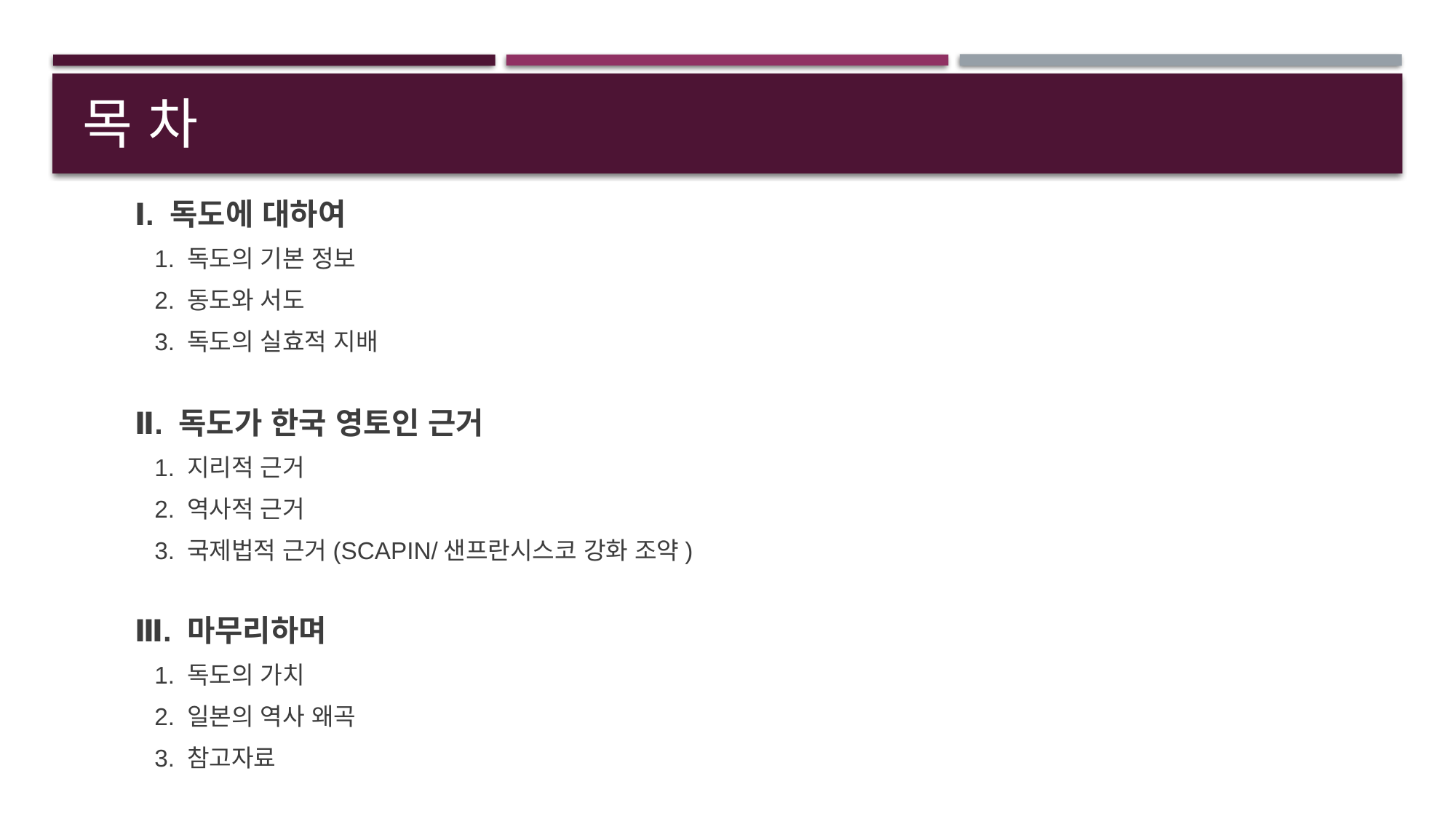

# 목 차
Ⅰ. 독도에 대하여
   1. 독도의 기본 정보
   2. 동도와 서도
   3. 독도의 실효적 지배

Ⅱ. 독도가 한국 영토인 근거
   1. 지리적 근거
   2. 역사적 근거
   3. 국제법적 근거(SCAPIN/샌프란시스코 강화 조약)

Ⅲ. 마무리하며
   1. 독도의 가치
   2. 일본의 역사 왜곡
   3. 참고자료